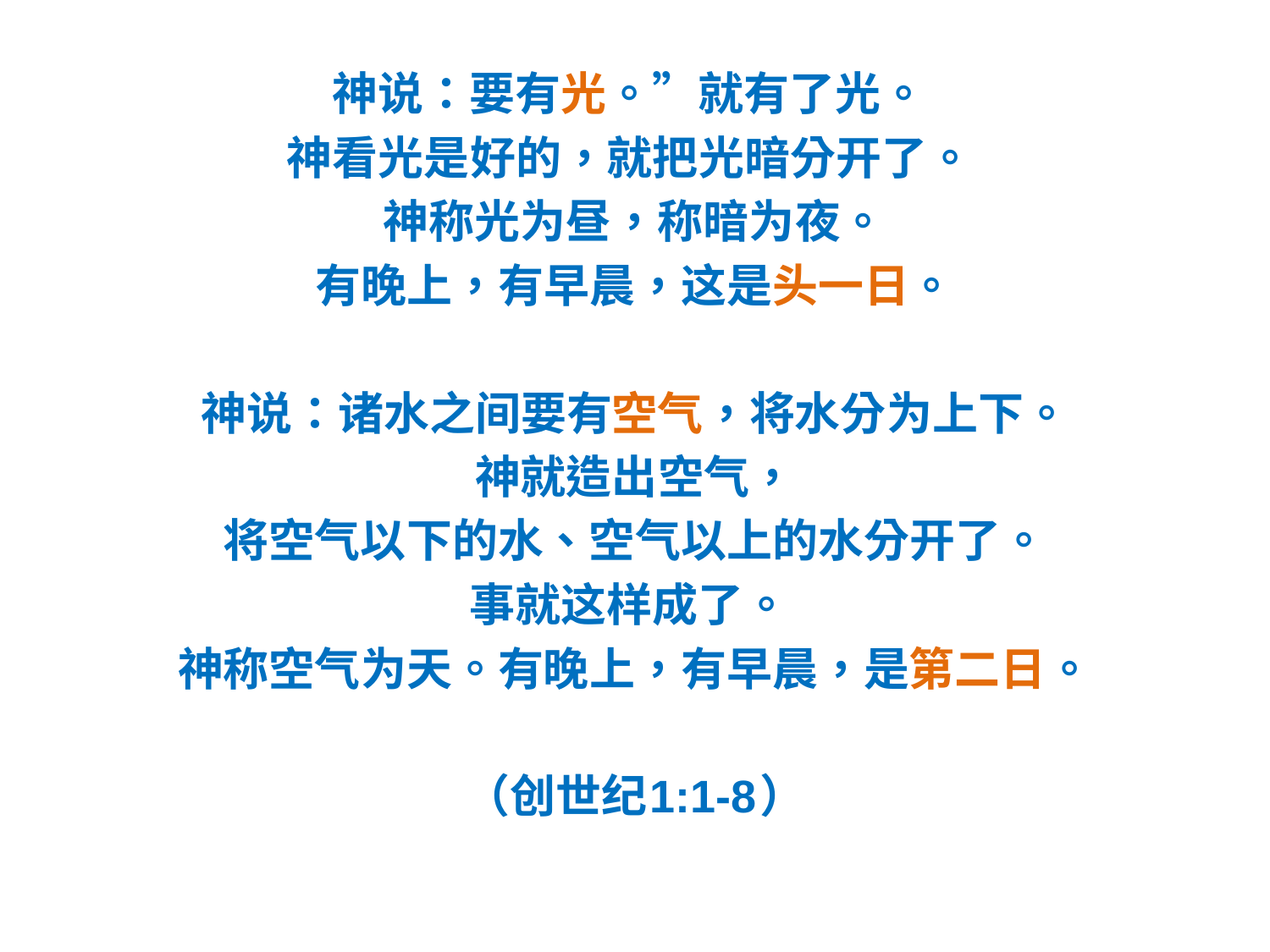

#
神说：要有光。”就有了光。
神看光是好的，就把光暗分开了。
神称光为昼，称暗为夜。
有晚上，有早晨，这是头一日。

神说：诸水之间要有空气，将水分为上下。
神就造出空气，
将空气以下的水、空气以上的水分开了。
事就这样成了。
神称空气为天。有晚上，有早晨，是第二日。

（创世纪1:1-8）